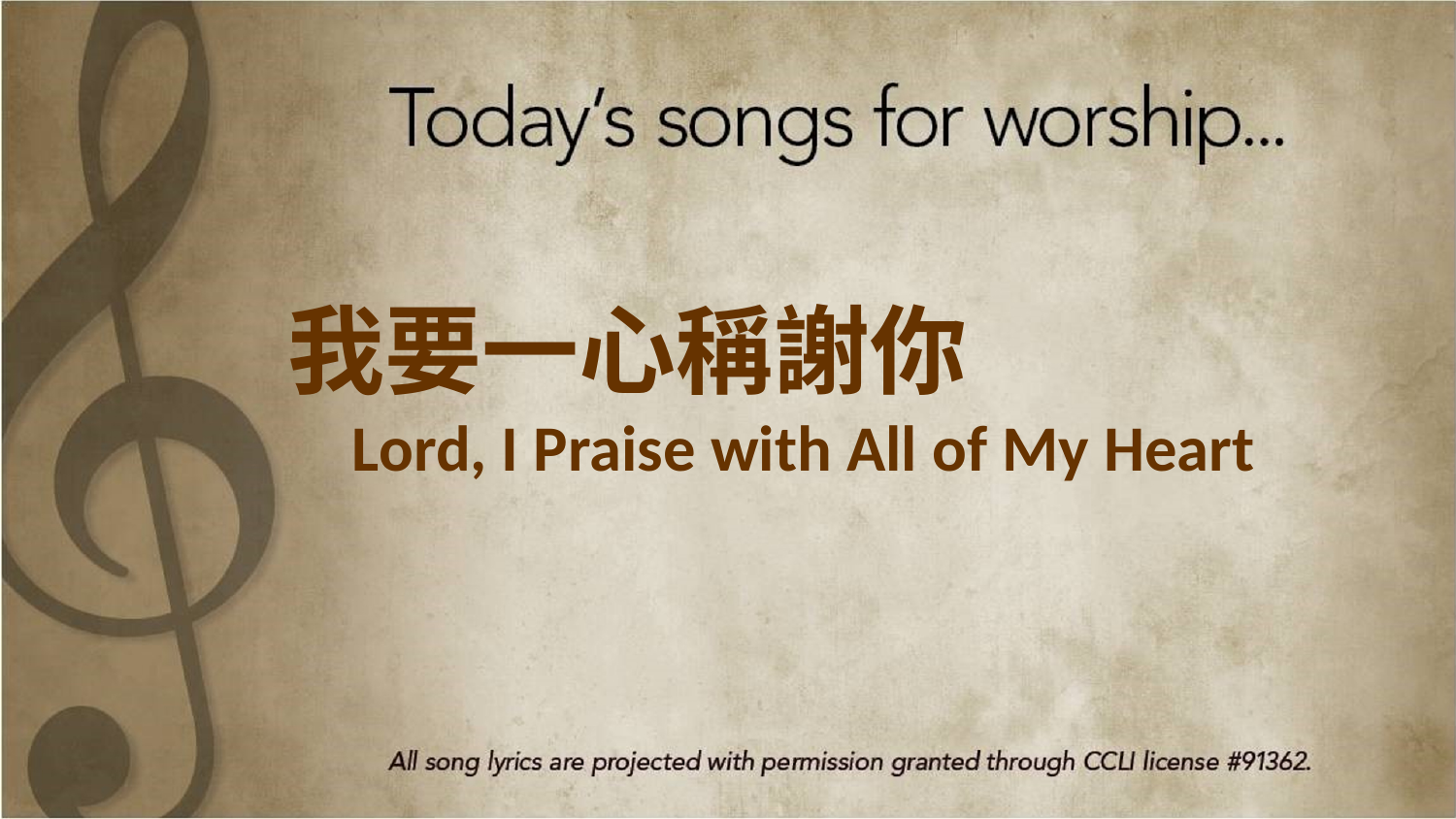

我要一心稱謝你
Lord, I Praise with All of My Heart